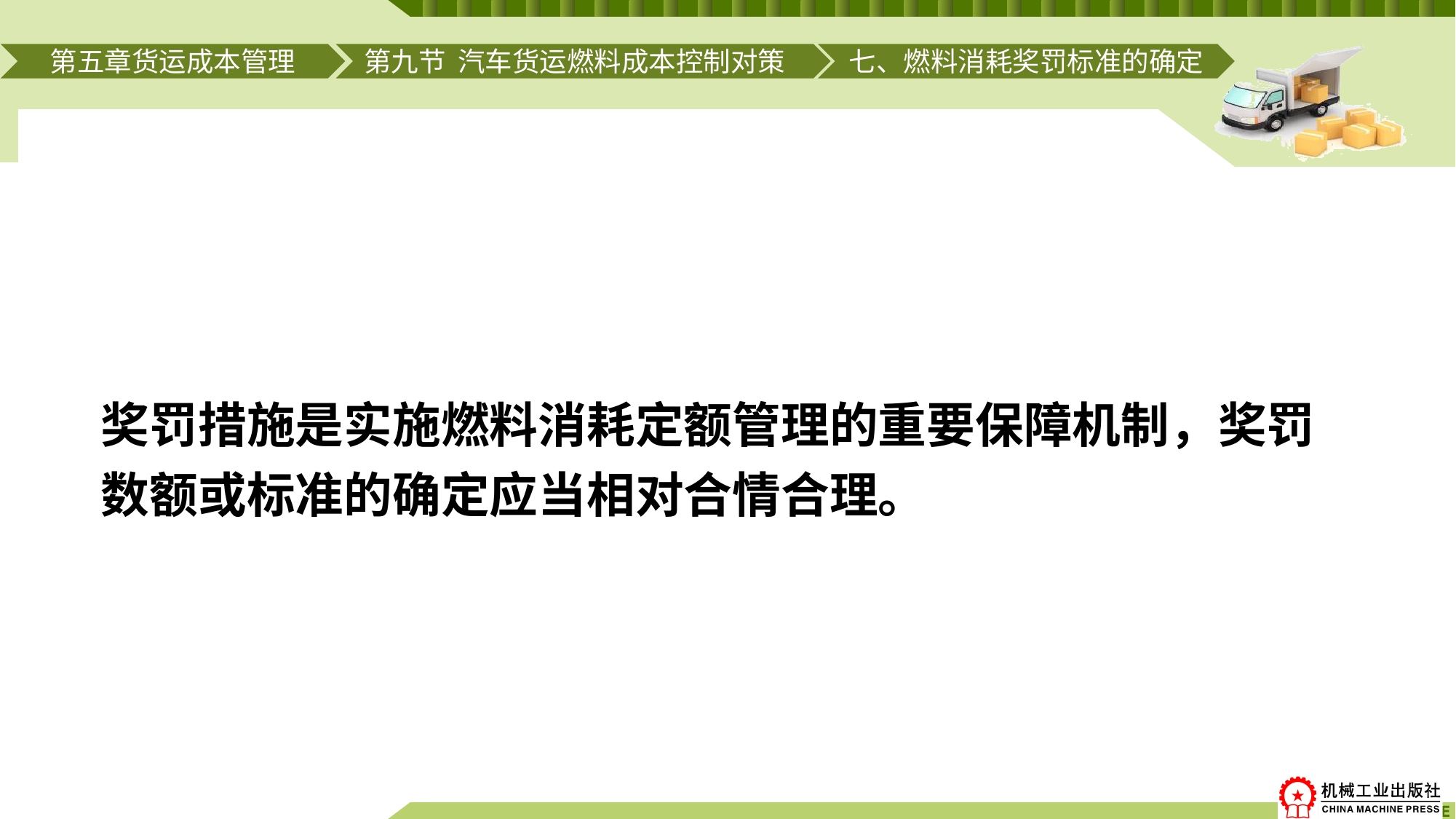

第五章货运成本管理
第九节  汽车货运燃料成本控制对策
七、燃料消耗奖罚标准的确定
表5-20
# 奖罚措施是实施燃料消耗定额管理的重要保障机制，奖罚数额或标准的确定应当相对合情合理。